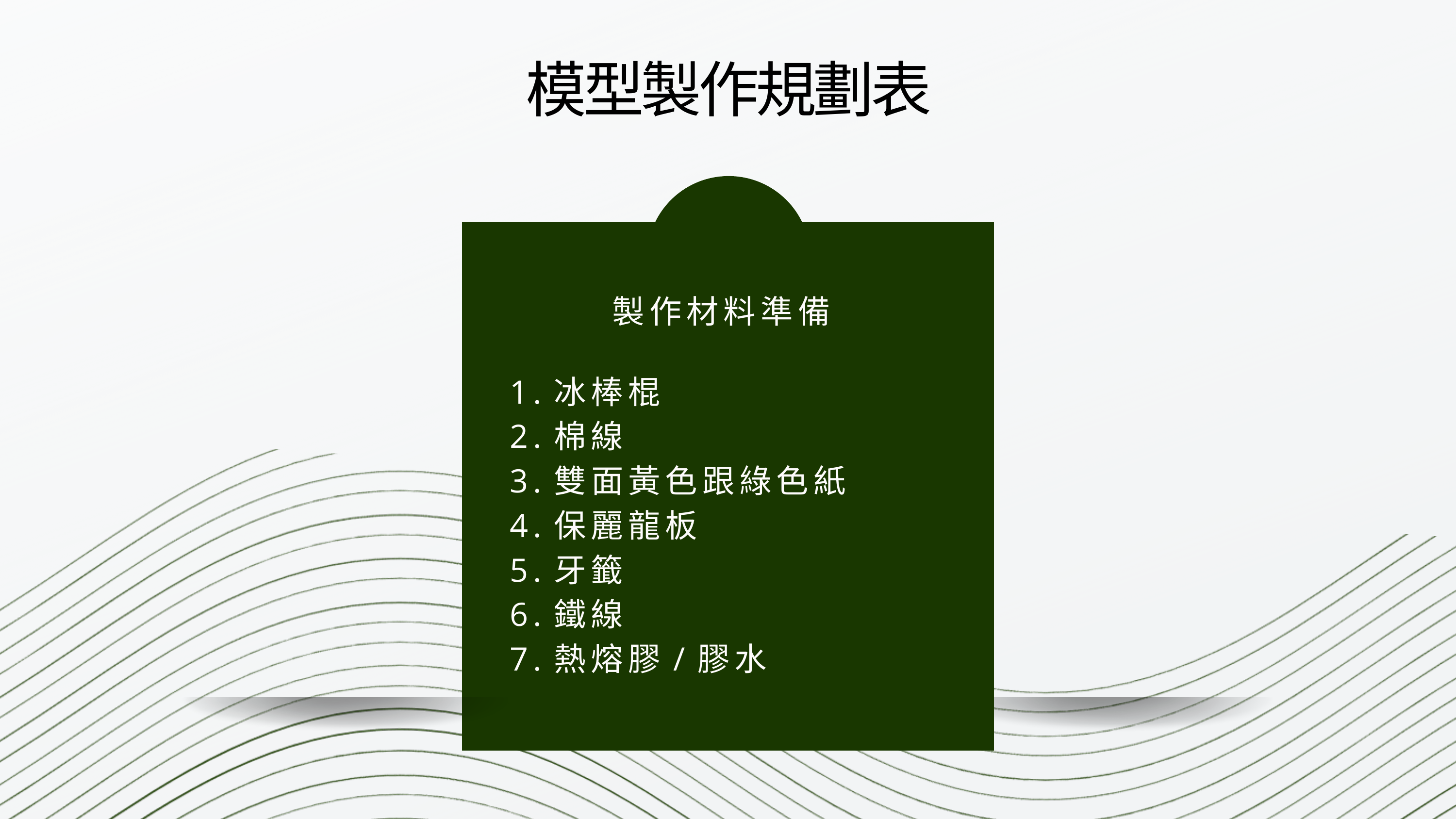

模型製作規劃表

製作材料準備
1.冰棒棍
2.棉線
3.雙面黃色跟綠色紙
4.保麗龍板
5.牙籤
6.鐵線
7.熱熔膠/膠水